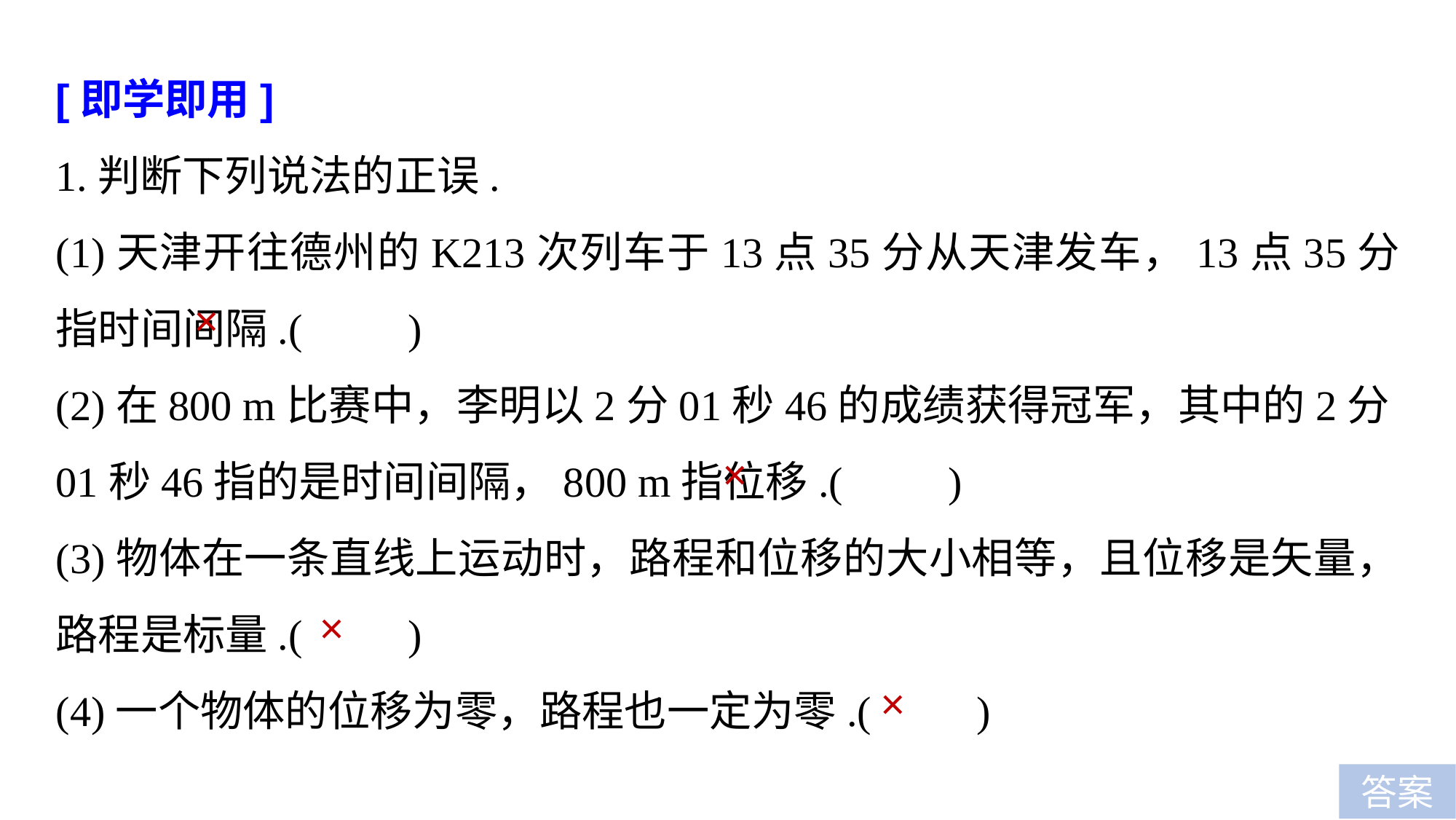

[即学即用]
1.判断下列说法的正误.
(1)天津开往德州的K213次列车于13点35分从天津发车，13点35分指时间间隔.(　　)
(2)在800 m比赛中，李明以2分01秒46的成绩获得冠军，其中的2分01秒46指的是时间间隔，800 m指位移.(　　)
(3)物体在一条直线上运动时，路程和位移的大小相等，且位移是矢量，路程是标量.(　　)
(4)一个物体的位移为零，路程也一定为零.(　　)
×
×
×
×
答案